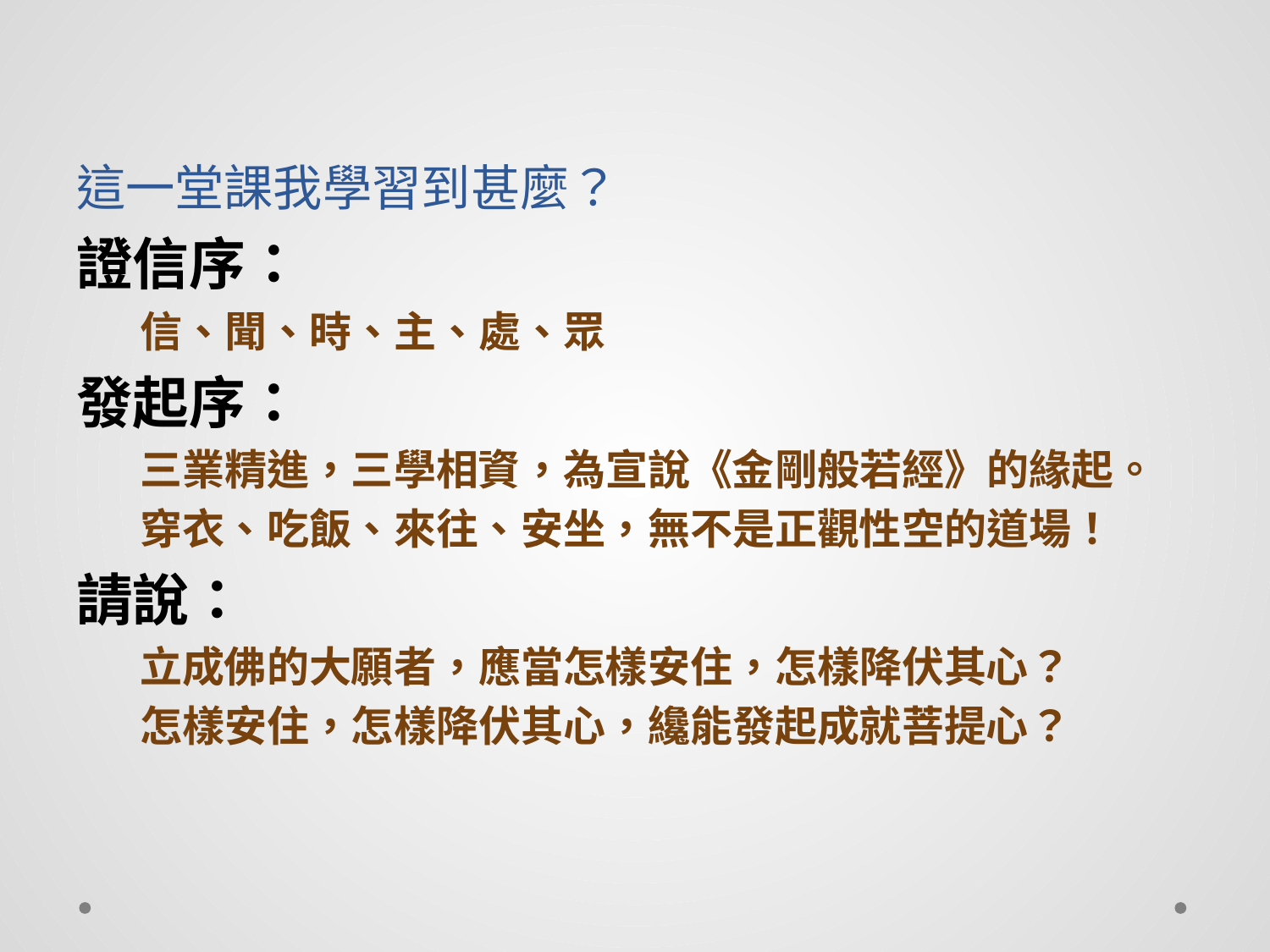

# 這一堂課我學習到甚麼？
證信序：
信、聞、時、主、處、眾
發起序：
三業精進，三學相資，為宣說《金剛般若經》的緣起。
穿衣、吃飯、來往、安坐，無不是正觀性空的道場！
請說：
立成佛的大願者，應當怎樣安住，怎樣降伏其心？
怎樣安住，怎樣降伏其心，纔能發起成就菩提心？